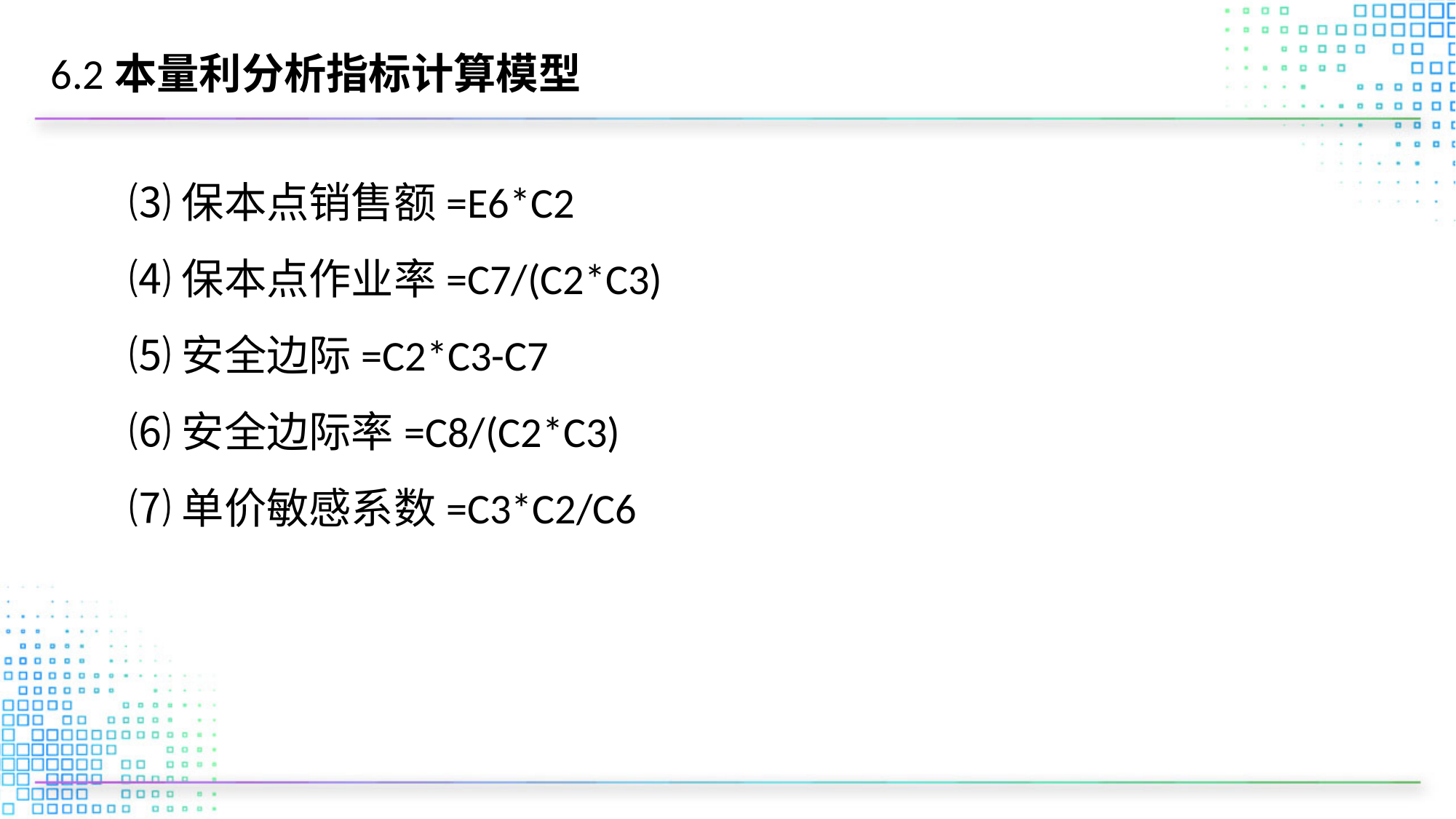

# 6.2本量利分析指标计算模型
⑶保本点销售额=E6*C2
⑷保本点作业率=C7/(C2*C3)
⑸安全边际=C2*C3-C7
⑹安全边际率=C8/(C2*C3)
⑺单价敏感系数=C3*C2/C6